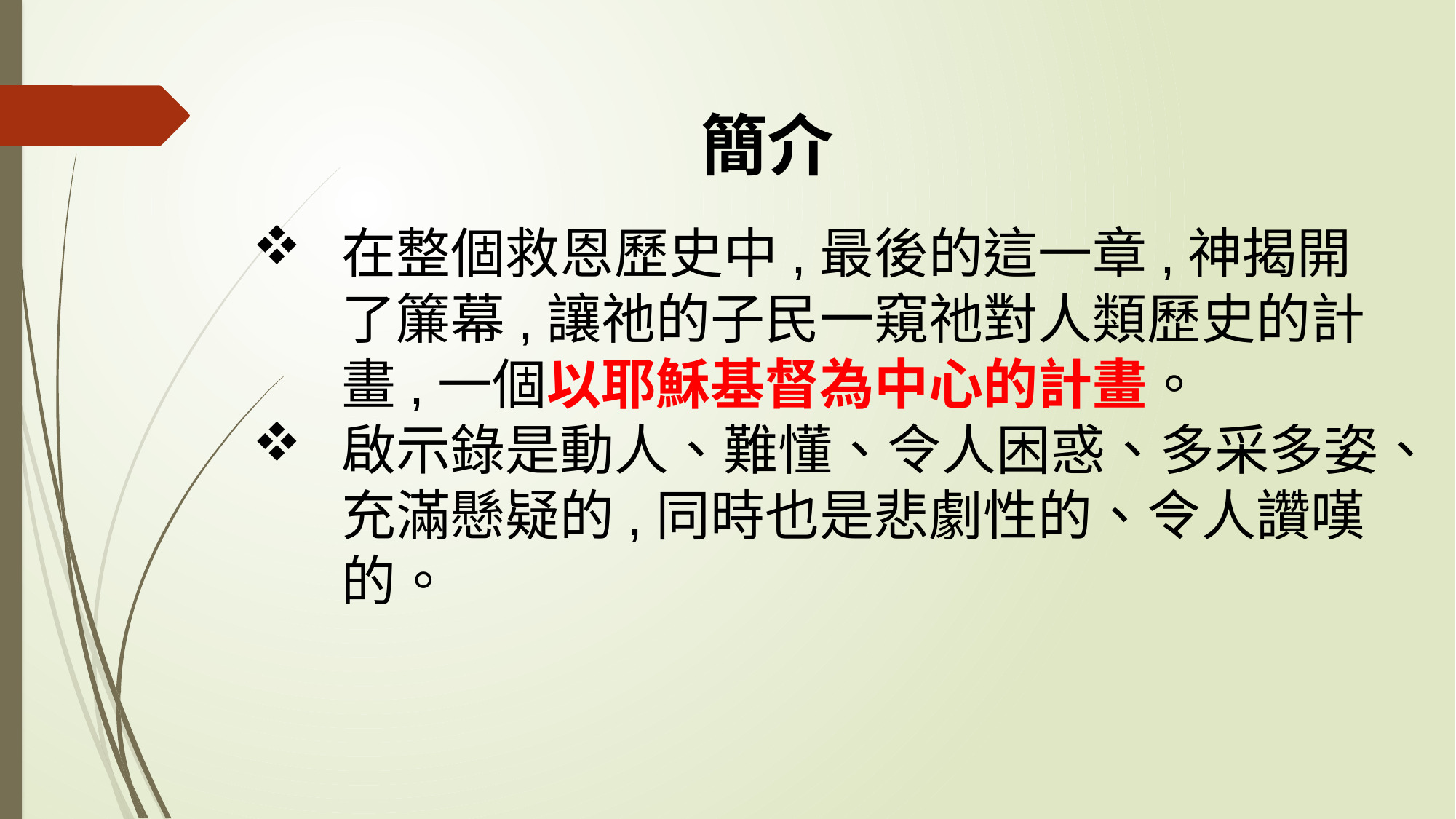

簡介
在整個救恩歷史中,最後的這一章,神揭開了簾幕,讓祂的子民一窺祂對人類歷史的計畫,一個以耶穌基督為中心的計畫。
啟示錄是動人、難懂、令人困惑、多采多姿、充滿懸疑的,同時也是悲劇性的、令人讚嘆的。